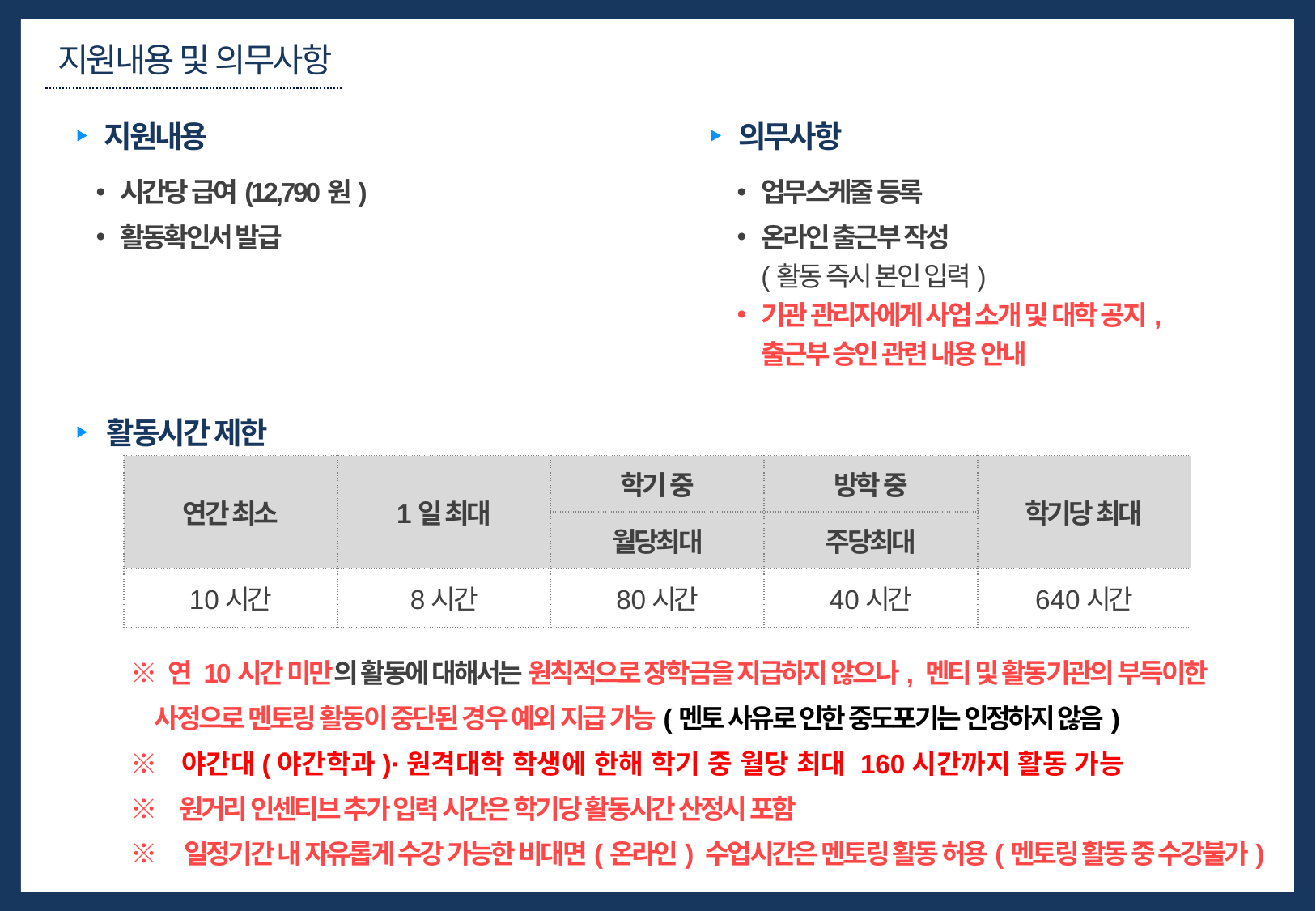

지원내용 및 의무사항
지원내용

의무사항

시간당 급여(12,790원)
활동확인서 발급

업무스케줄 등록
온라인 출근부 작성
(활동 즉시 본인 입력)
기관 관리자에게 사업 소개 및 대학 공지,
출근부 승인 관련 내용 안내
활동시간 제한

| 연간 최소 | 1일 최대 | 학기 중 | 방학 중 | 학기당 최대 |
| --- | --- | --- | --- | --- |
|  |  | 월당최대 | 주당최대 |  |
| 10시간 | 8시간 | 80시간 | 40시간 | 640시간 |
※ 연 10시간 미만의 활동에 대해서는 원칙적으로 장학금을 지급하지 않으나, 멘티 및 활동기관의 부득이한
   사정으로 멘토링 활동이 중단된 경우 예외 지급 가능(멘토 사유로 인한 중도포기는 인정하지 않음)
※   야간대(야간학과)·원격대학 학생에 한해 학기 중 월당 최대 160시간까지 활동 가능
※   원거리 인센티브 추가 입력 시간은 학기당 활동시간 산정시 포함
※    일정기간 내 자유롭게 수강 가능한 비대면(온라인) 수업시간은 멘토링 활동 허용(멘토링 활동 중 수강불가)